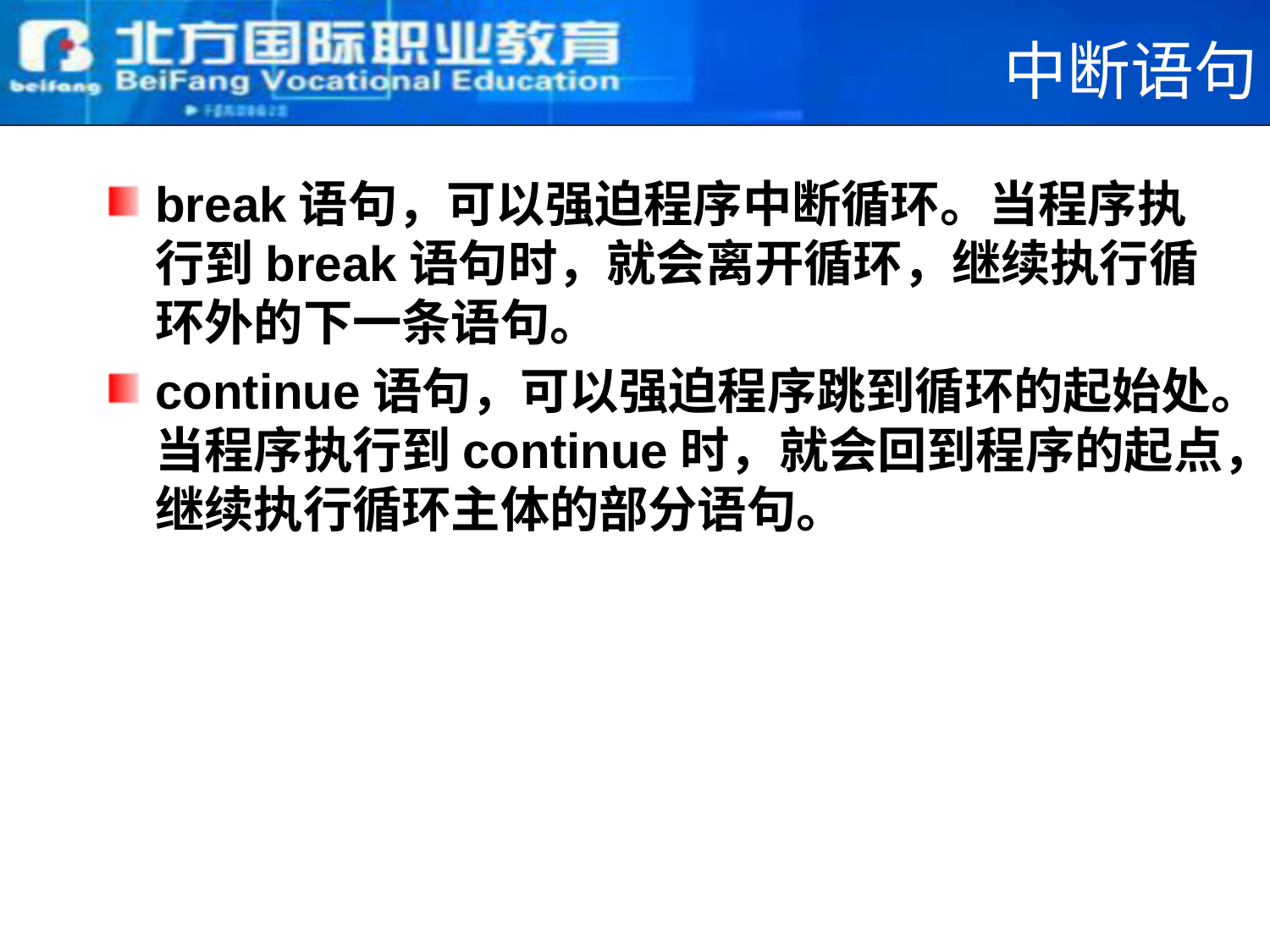

# 中断语句
break语句，可以强迫程序中断循环。当程序执行到break语句时，就会离开循环，继续执行循环外的下一条语句。
continue语句，可以强迫程序跳到循环的起始处。当程序执行到continue时，就会回到程序的起点，继续执行循环主体的部分语句。